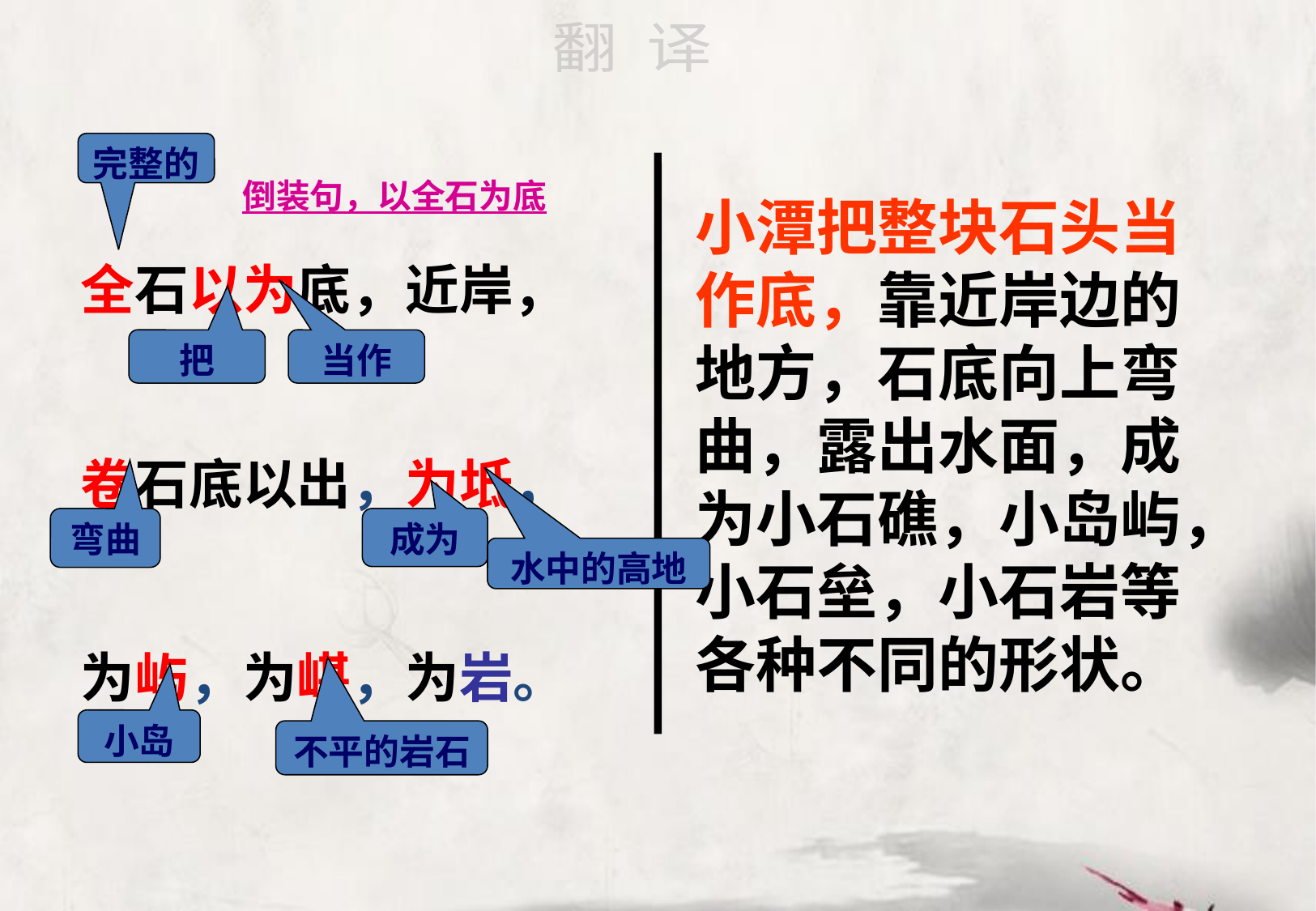

翻  译
全石以为底，近岸，卷石底以出，为坻，为屿，为嵁，为岩。
完整的

倒装句，以全石为底
小潭把整块石头当作底，靠近岸边的地方，石底向上弯曲，露出水面，成为小石礁，小岛屿，小石垒，小石岩等各种不同的形状。
把
当作
弯曲
成为
水中的高地
小岛
不平的岩石